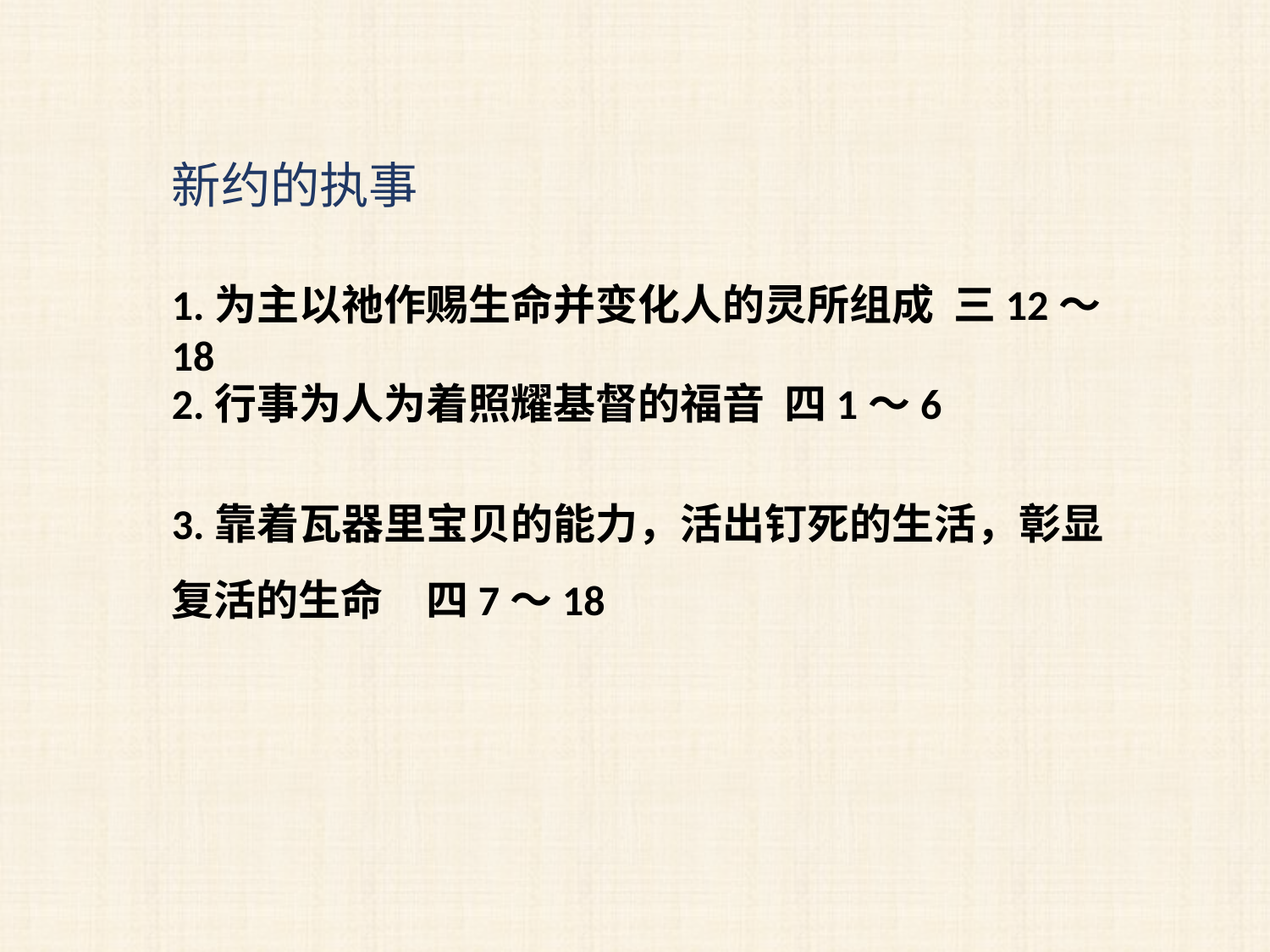

新约的执事
1.为主以祂作赐生命并变化人的灵所组成  三12～18
2.行事为人为着照耀基督的福音  四1～6
3.靠着瓦器里宝贝的能力，活出钉死的生活，彰显复活的生命　四7～18